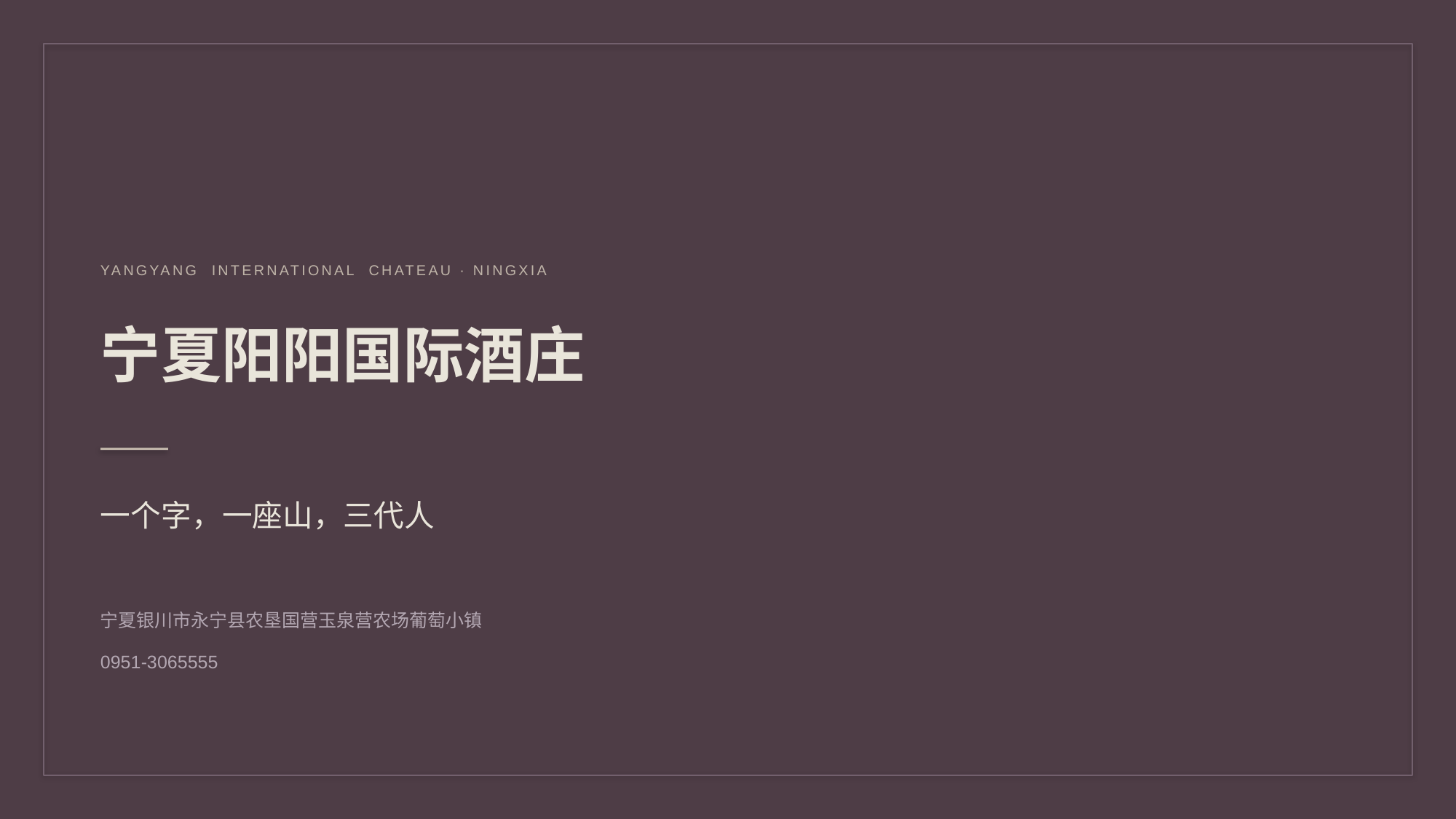

YANGYANG  INTERNATIONAL  CHATEAU · NINGXIA
宁夏阳阳国际酒庄

一个字，一座山，三代人
宁夏银川市永宁县农垦国营玉泉营农场葡萄小镇
0951-3065555